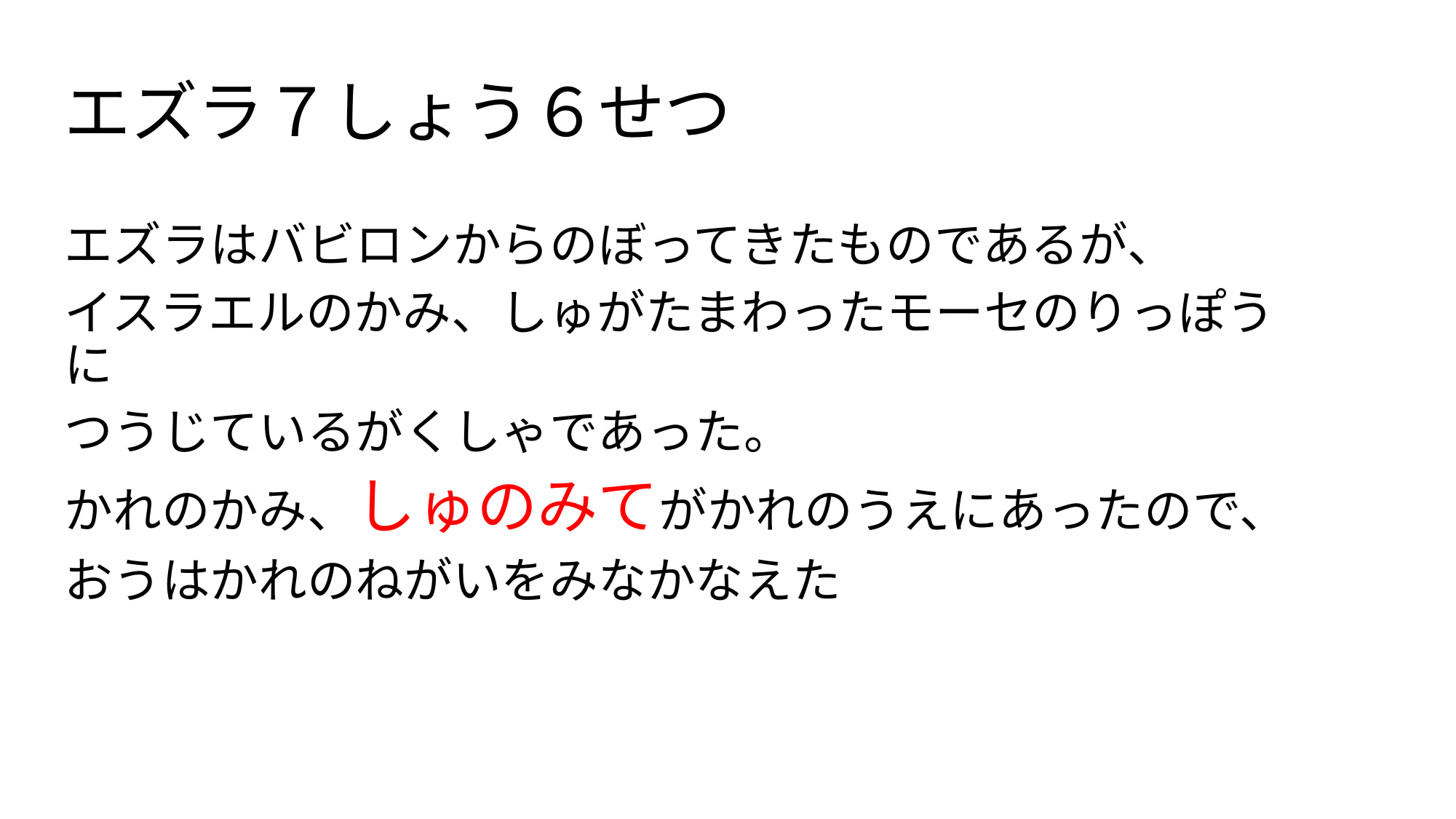

# エズラ７しょう６せつ
エズラはバビロンからのぼってきたものであるが、
イスラエルのかみ、しゅがたまわったモーセのりっぽうに
つうじているがくしゃであった。
かれのかみ、しゅのみてがかれのうえにあったので、
おうはかれのねがいをみなかなえた